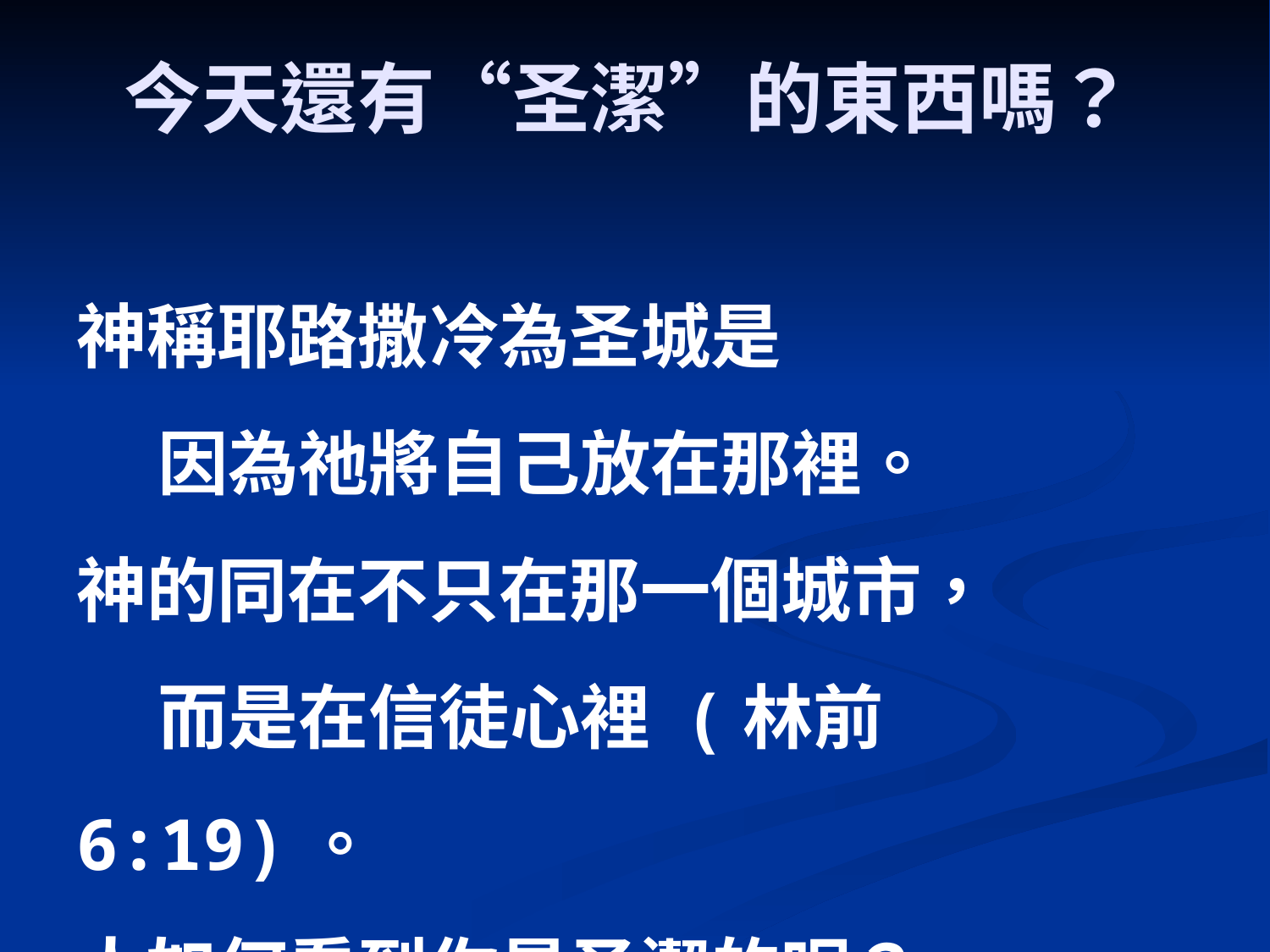

# 今天還有“圣潔”的東西嗎？
神稱耶路撒冷為圣城是
    因為祂將自己放在那裡。
神的同在不只在那一個城市，
    而是在信徒心裡 (林前 6:19)。
人如何看到你是圣潔的呢？